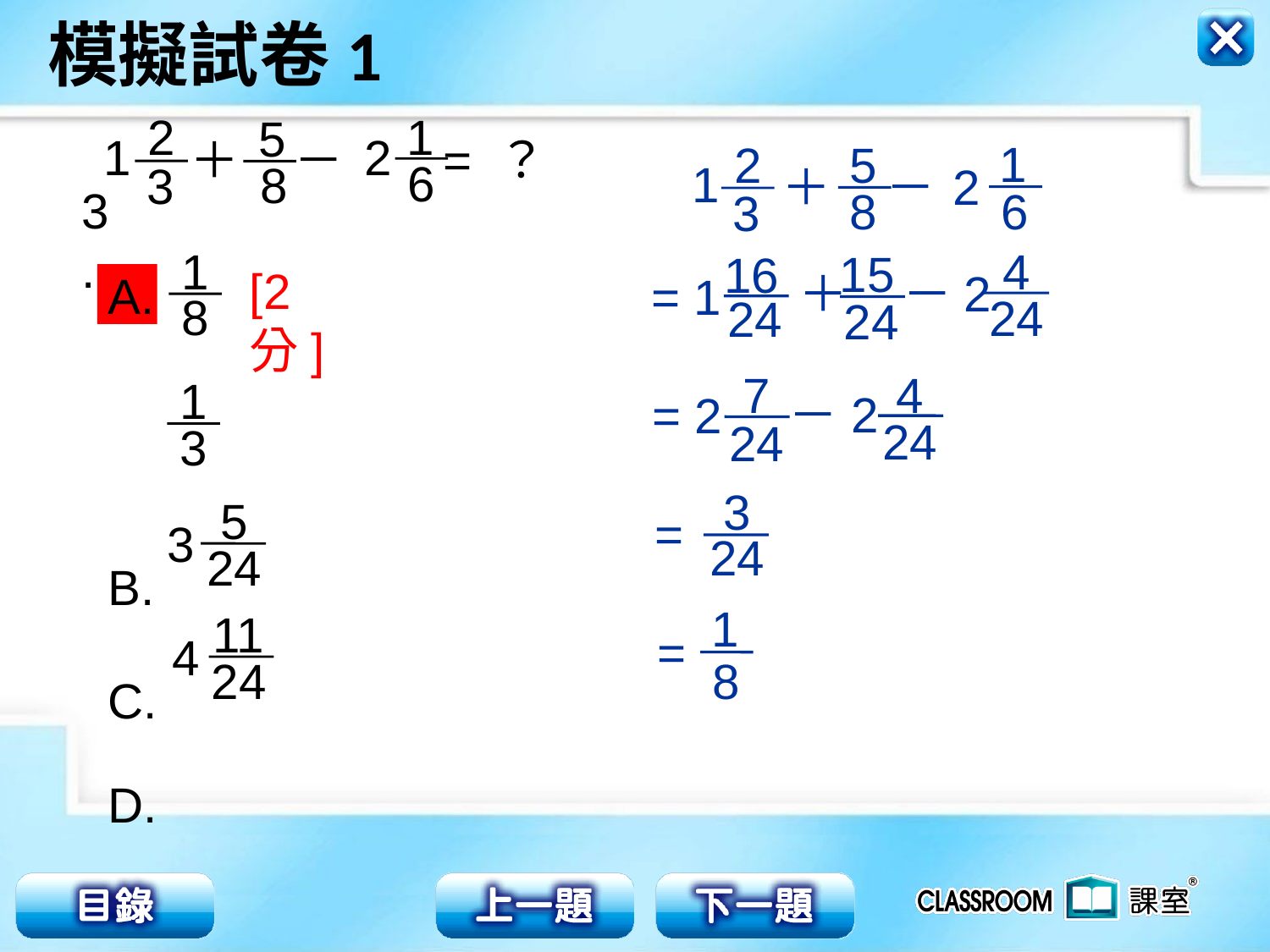

2
3

1
1
6

2
5

  8

  3.
＋     －        = ？
1
2
3

5
＋     －
1
2

6
 8

1
 4
15
16
= 1
24
24
24

 ＋     －2
[2分]

A.
B.
C.
D.
8

1
3

 4
 7
－ 2
= 2
24
24

 3
=
24

5
3
24

11
1
=

 8

4
24